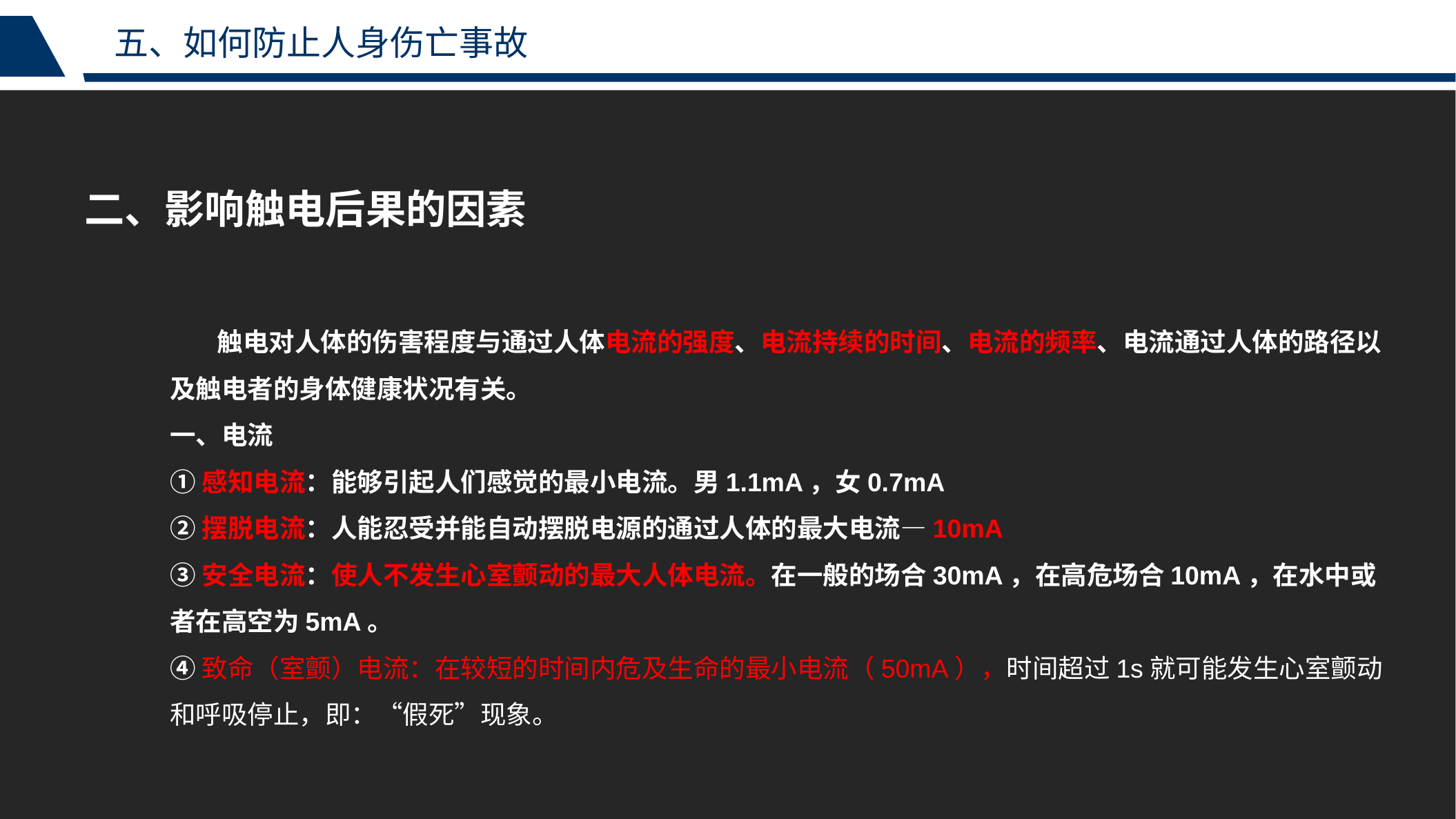

五、如何防止人身伤亡事故

二、影响触电后果的因素
       触电对人体的伤害程度与通过人体电流的强度、电流持续的时间、电流的频率、电流通过人体的路径以及触电者的身体健康状况有关。
一、电流
①感知电流：能够引起人们感觉的最小电流。男1.1mA，女0.7mA
②摆脱电流：人能忍受并能自动摆脱电源的通过人体的最大电流—10mА
③安全电流：使人不发生心室颤动的最大人体电流。在一般的场合30mА，在高危场合10mА，在水中或者在高空为5mА。
④致命（室颤）电流：在较短的时间内危及生命的最小电流（50mА），时间超过1s就可能发生心室颤动和呼吸停止，即：“假死”现象。